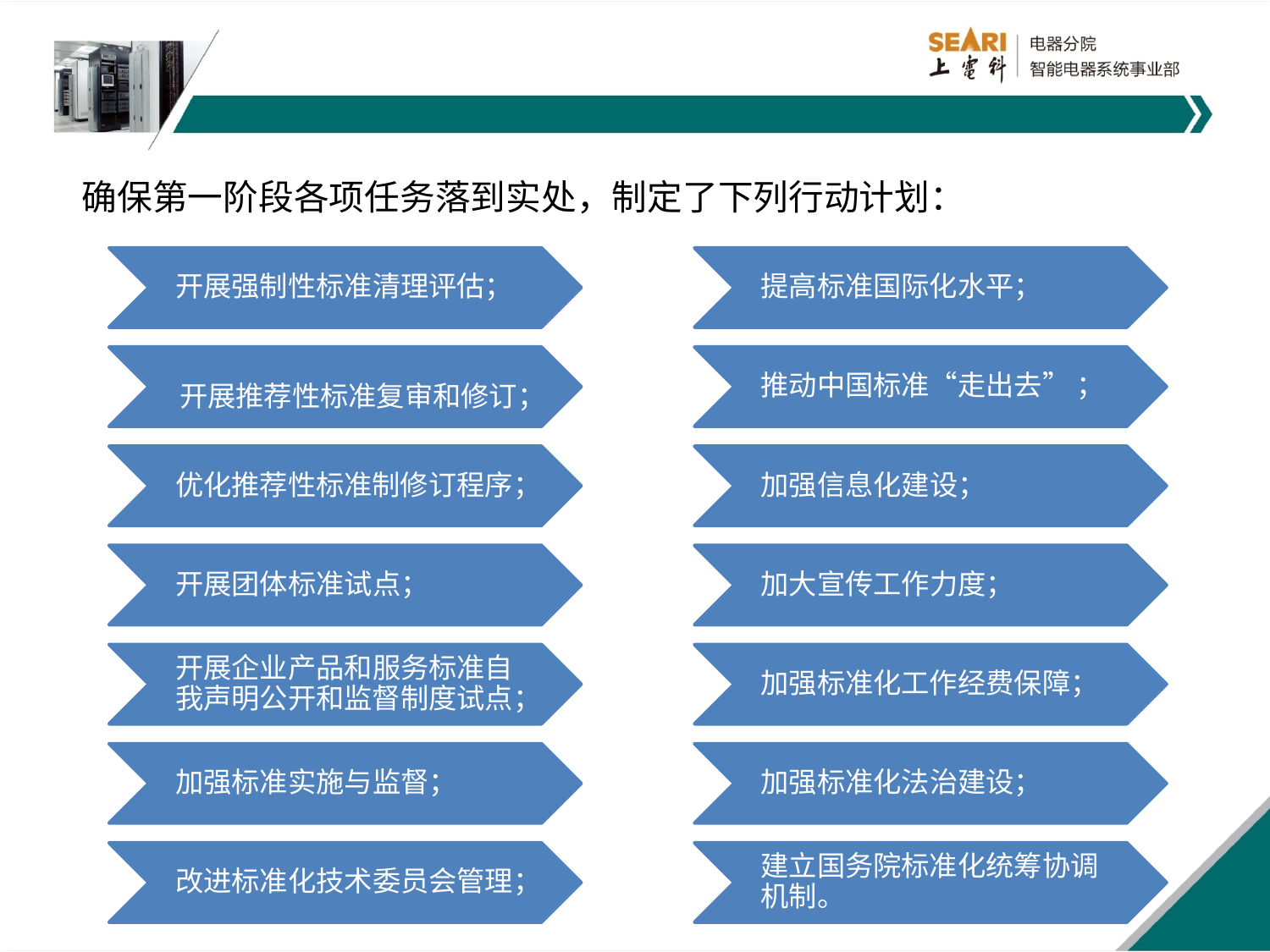

开展强制性标准清理评估；

提高标准国际化水平；

开展推荐性标准复审和修订；

推动中国标准“走出去” ；
确保第一阶段各项任务落到实处，制定了下列行动计划：

优化推荐性标准制修订程序；

加强信息化建设；

开展团体标准试点；

加大宣传工作力度；

开展企业产品和服务标准自我声明公开和监督制度试点；

加强标准化工作经费保障；

加强标准实施与监督；

加强标准化法治建设；

改进标准化技术委员会管理；

建立国务院标准化统筹协调机制。